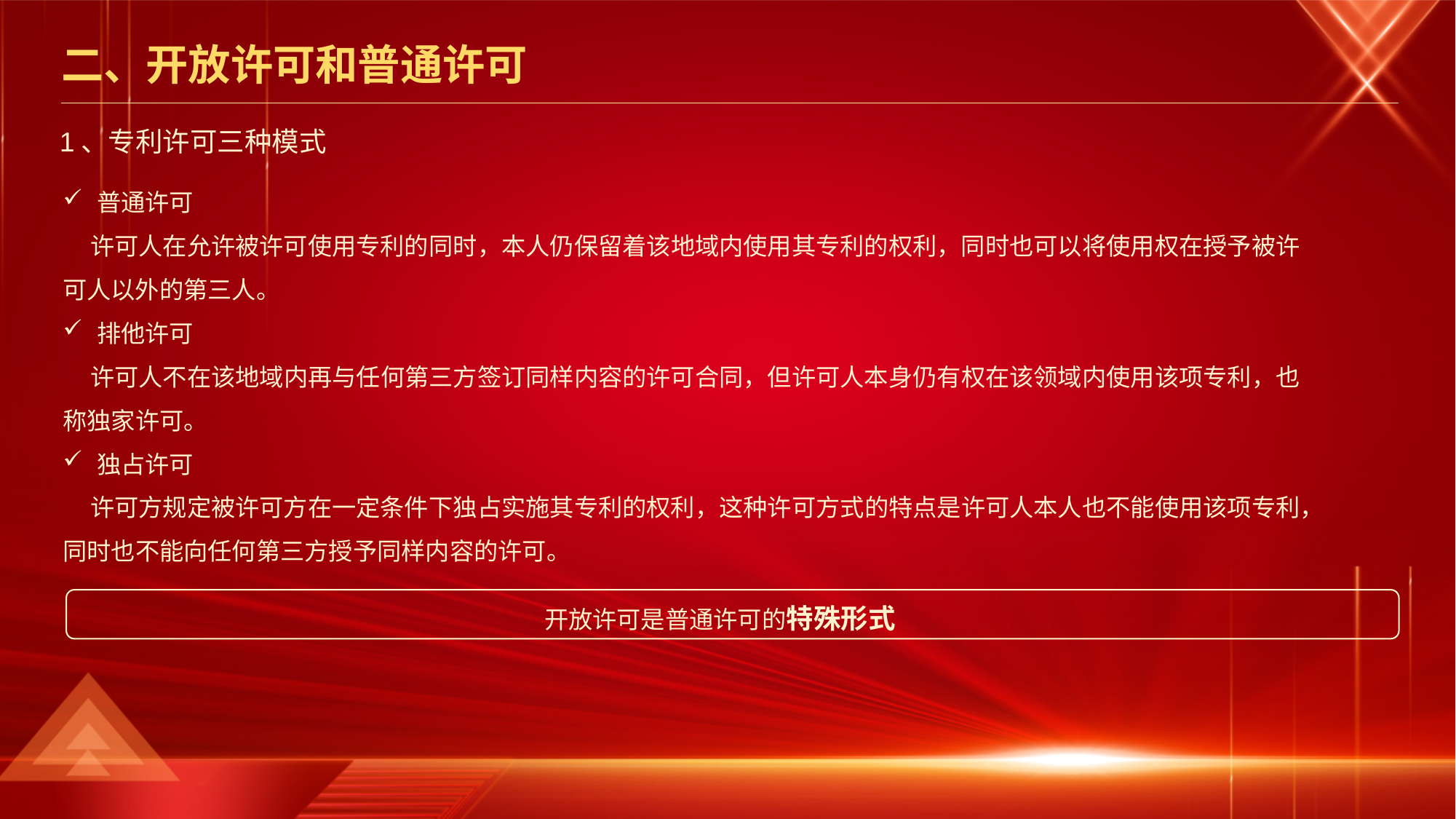

二、开放许可和普通许可
1、专利许可三种模式
普通许可
    许可人在允许被许可使用专利的同时，本人仍保留着该地域内使用其专利的权利，同时也可以将使用权在授予被许可人以外的第三人。
排他许可
    许可人不在该地域内再与任何第三方签订同样内容的许可合同，但许可人本身仍有权在该领域内使用该项专利，也称独家许可。
独占许可
    许可方规定被许可方在一定条件下独占实施其专利的权利，这种许可方式的特点是许可人本人也不能使用该项专利，同时也不能向任何第三方授予同样内容的许可。
    开放许可是普通许可的特殊形式